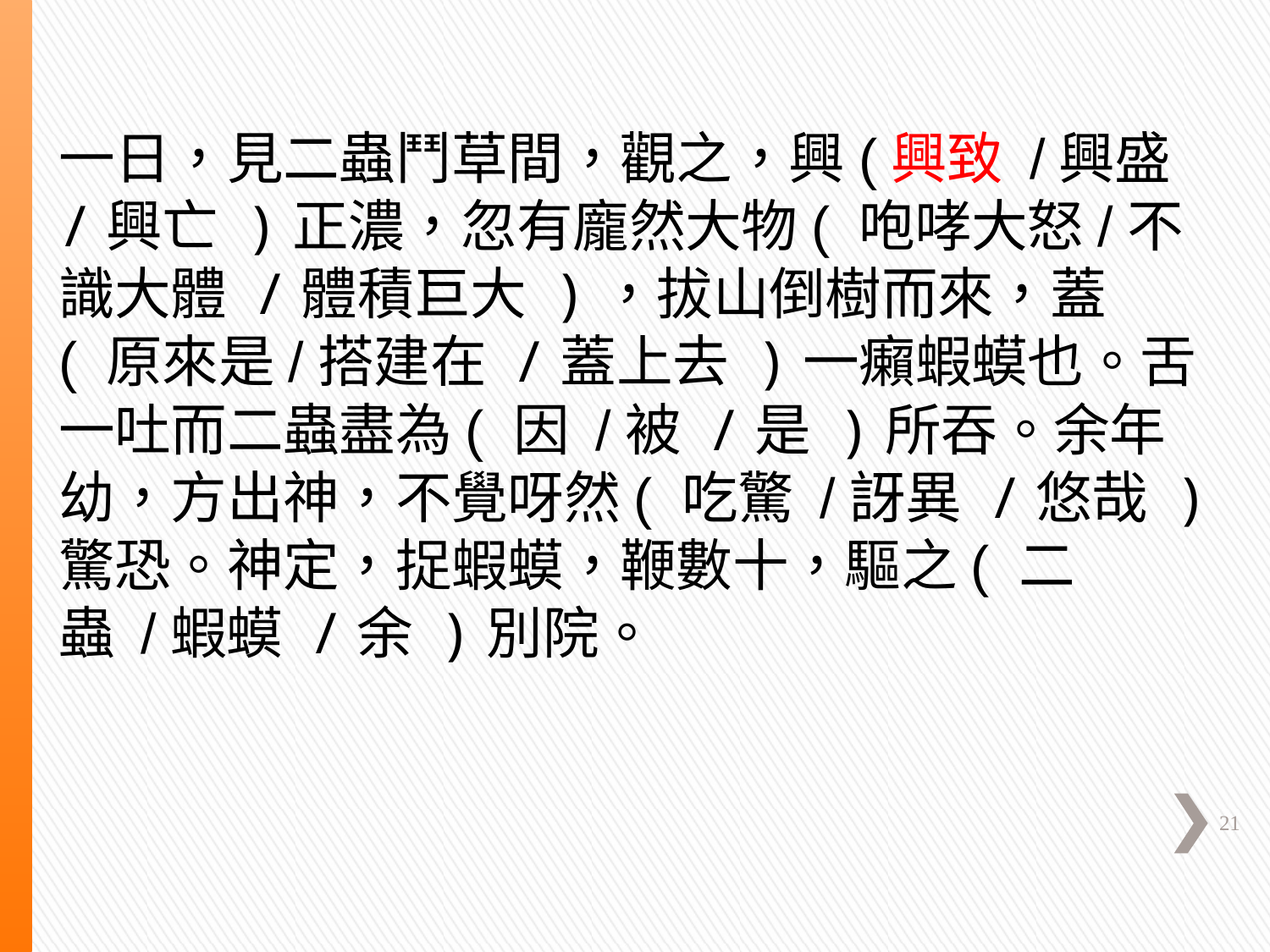

一日，見二蟲鬥草間，觀之，興(興致 /興盛 /興亡 )正濃，忽有龐然大物( 咆哮大怒/不識大體 /體積巨大 )，拔山倒樹而來，蓋( 原來是/搭建在 /蓋上去 )一癩蝦蟆也。舌一吐而二蟲盡為( 因 /被 /是 )所吞。余年幼，方出神，不覺呀然( 吃驚 /訝異 /悠哉 )驚恐。神定，捉蝦蟆，鞭數十，驅之( 二蟲 /蝦蟆 /余 )別院。

21